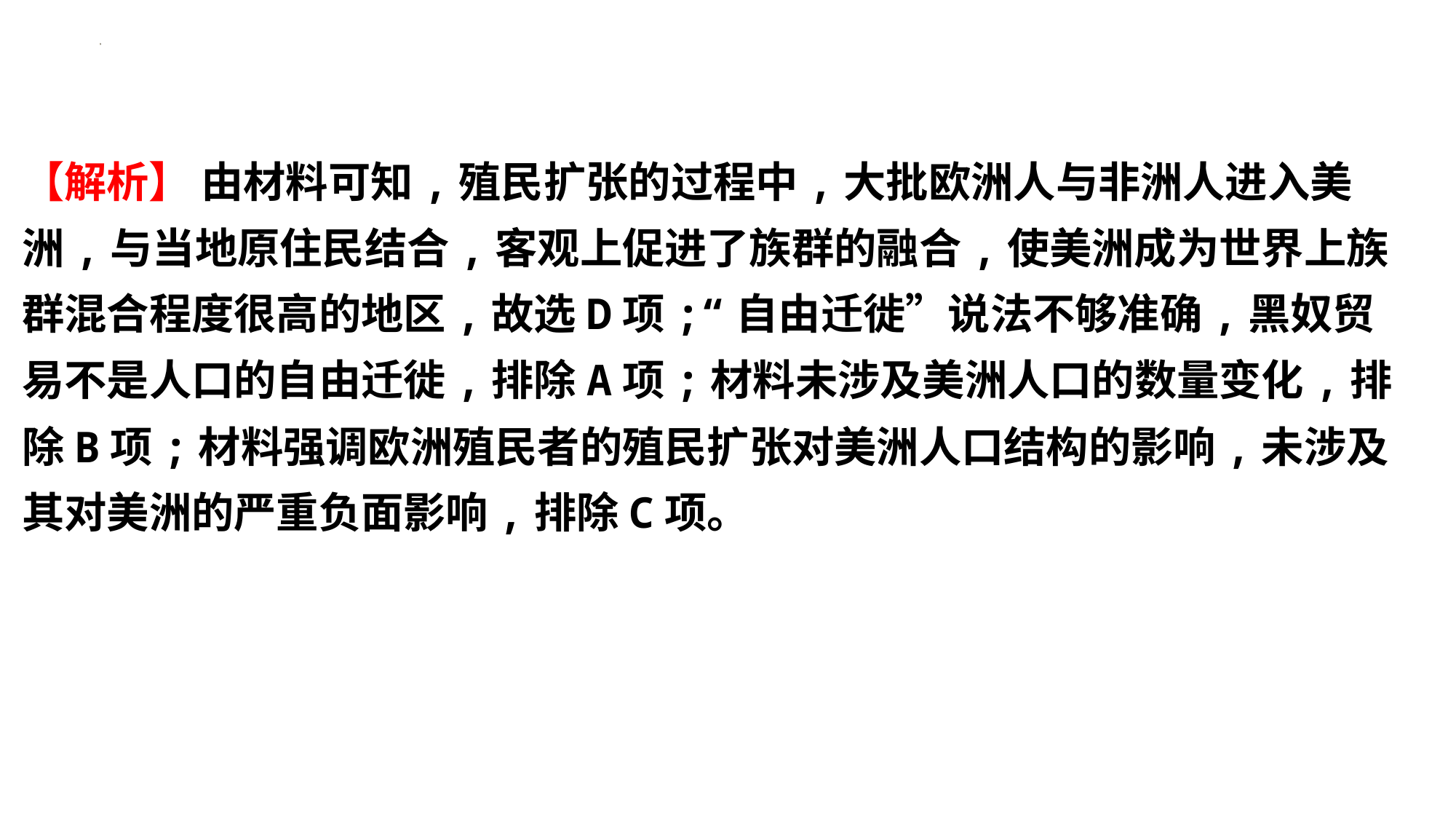

【解析】 由材料可知,殖民扩张的过程中,大批欧洲人与非洲人进入美洲,与当地原住民结合,客观上促进了族群的融合,使美洲成为世界上族群混合程度很高的地区,故选D项;“自由迁徙”说法不够准确,黑奴贸易不是人口的自由迁徙,排除A项;材料未涉及美洲人口的数量变化,排除B项;材料强调欧洲殖民者的殖民扩张对美洲人口结构的影响,未涉及其对美洲的严重负面影响,排除C项。